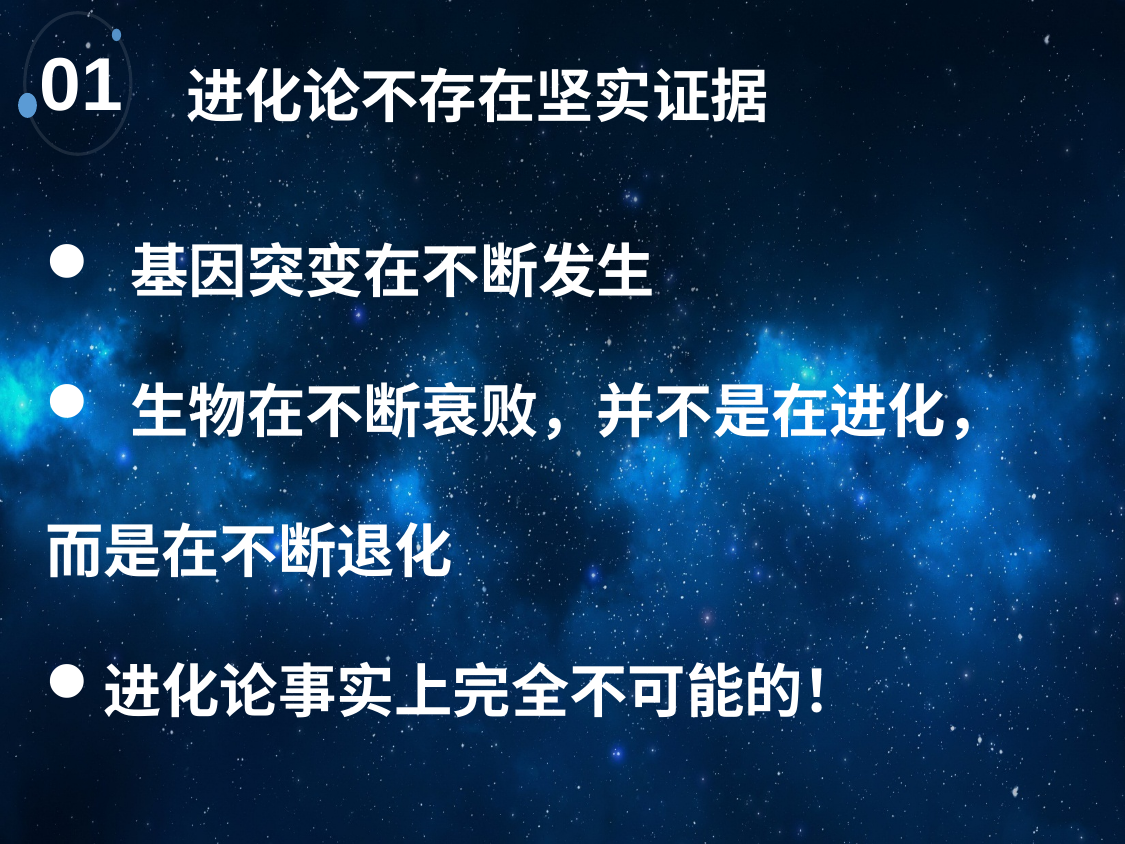

01
进化论不存在坚实证据
 基因突变在不断发生
 生物在不断衰败，并不是在进化，而是在不断退化
进化论事实上完全不可能的！